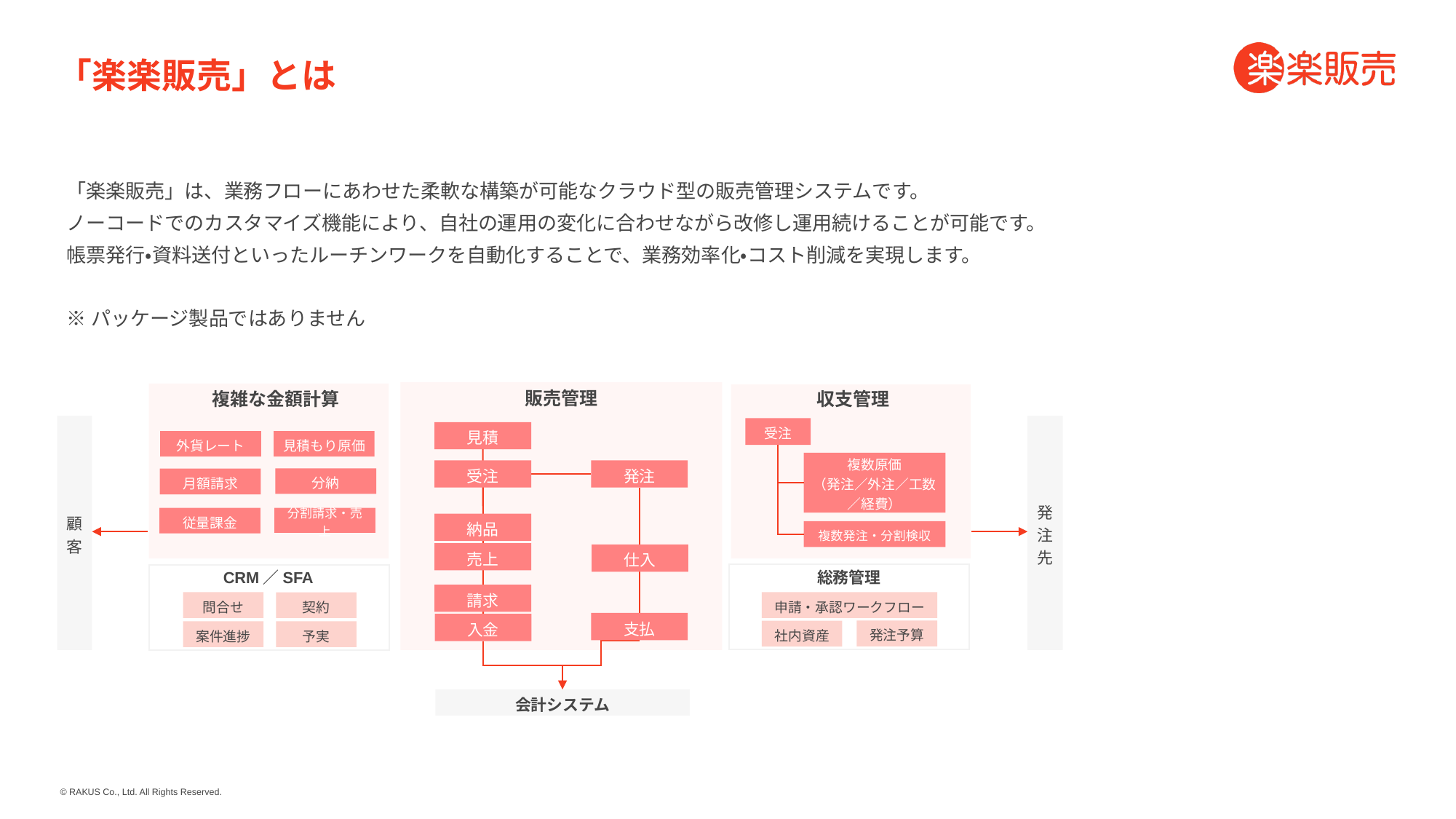

# 「楽楽販売」とは
「楽楽販売」は、業務フローにあわせた柔軟な構築が可能なクラウド型の販売管理システムです。
ノーコードでのカスタマイズ機能により、自社の運用の変化に合わせながら改修し運用続けることが可能です。帳票発行・資料送付といったルーチンワークを自動化することで、業務効率化・コスト削減を実現します。

※パッケージ製品ではありません

販売管理
収支管理
複雑な金額計算

顧客
発注先
受注
見積
外貨レート
見積もり原価
複数原価
（発注／外注／工数／経費）
受注
発注
分納
月額請求
従量課金
分割請求・売上
納品
複数発注・分割検収
売上
仕入
CRM／SFA
総務管理

請求
問合せ
申請・承認ワークフロー
契約
支払
入金
発注予算
社内資産
案件進捗
予実
会計システム